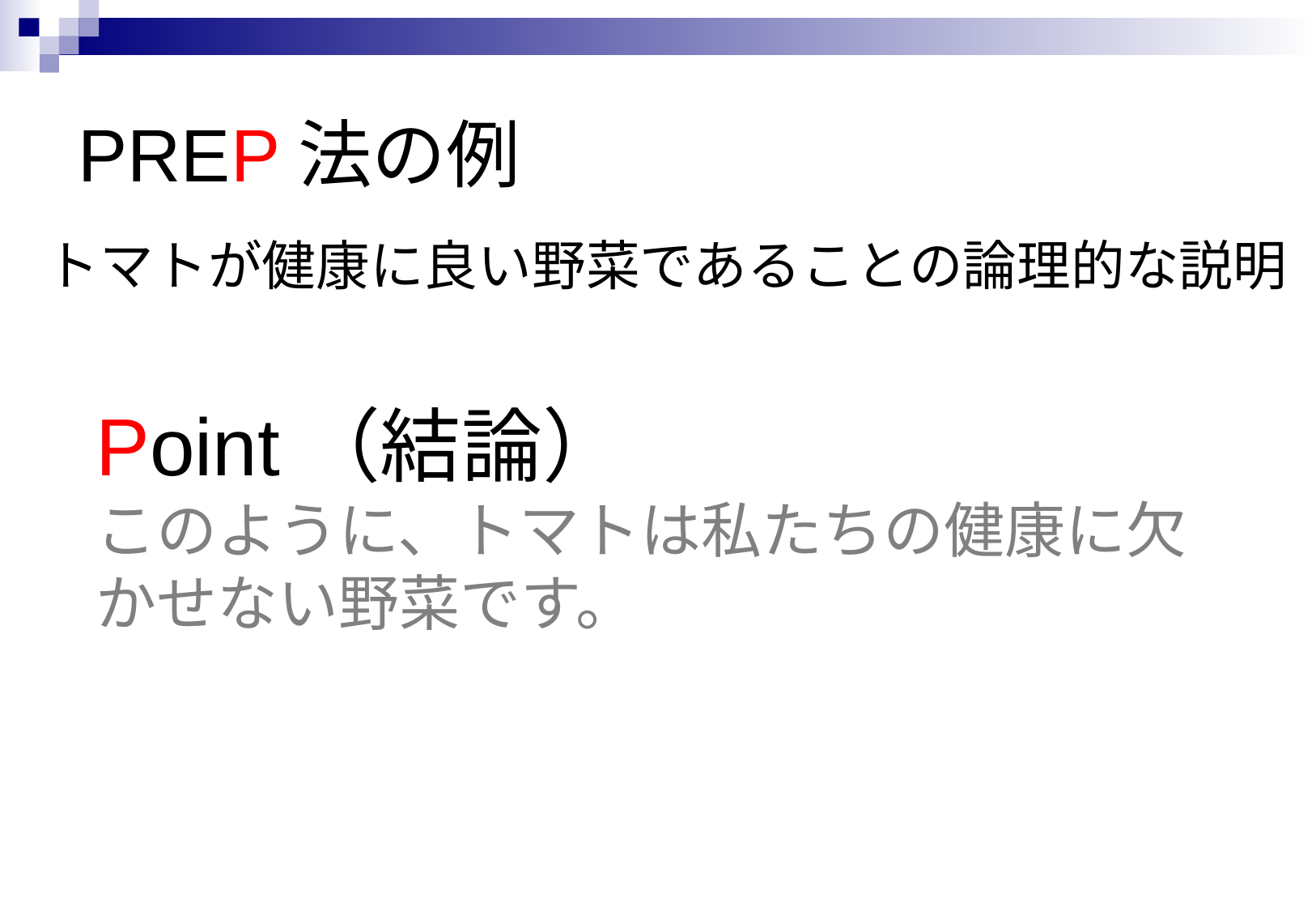

# PREP法の例
トマトが健康に良い野菜であることの論理的な説明
Point（結論）
このように、トマトは私たちの健康に欠かせない野菜です。